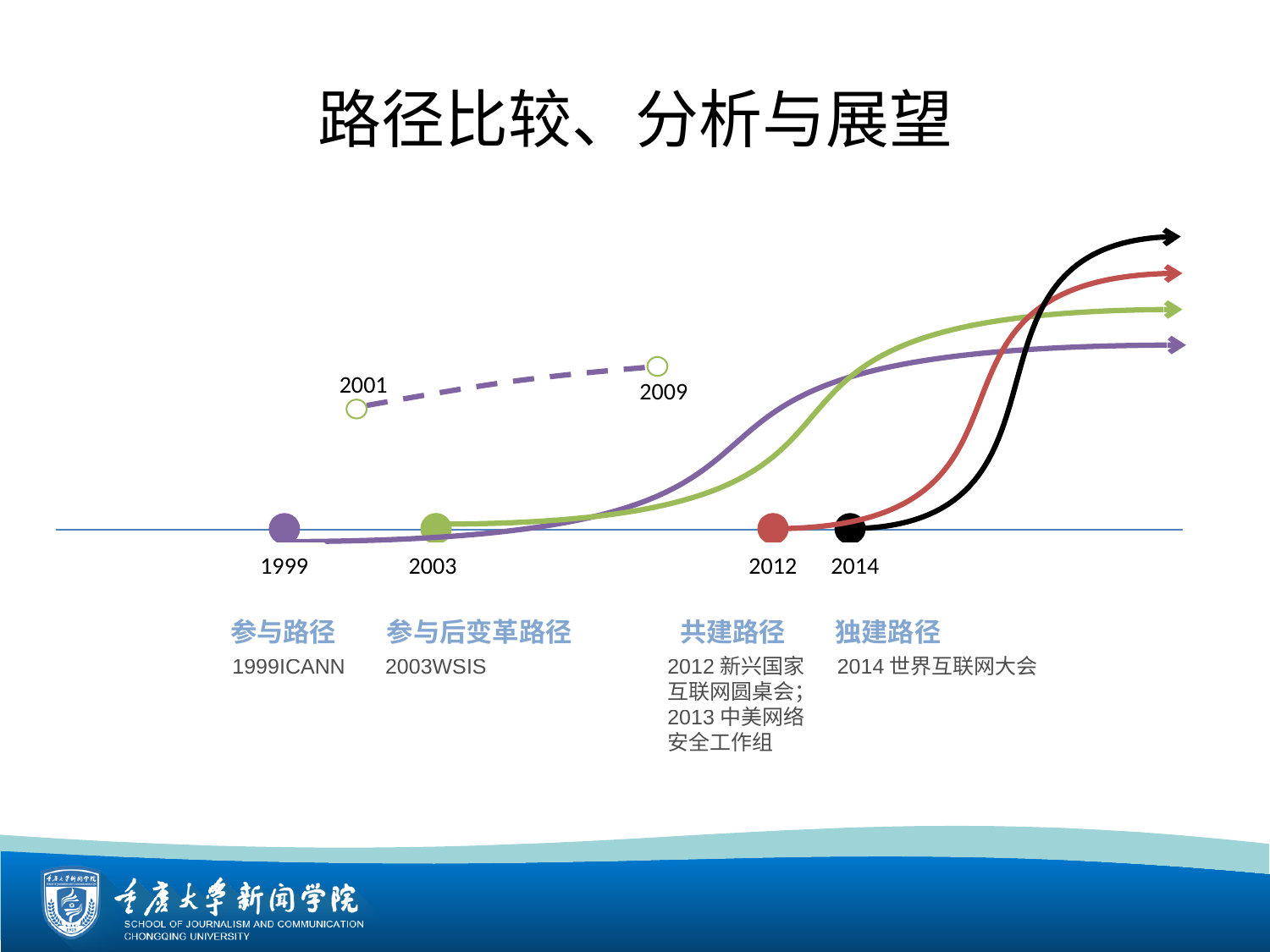

# 路径比较、分析与展望

2001

2009

1999
2003
2012
2014
参与路径
1999ICANN
参与后变革路径
2003WSIS
共建路径
2012新兴国家互联网圆桌会；2013中美网络安全工作组
独建路径
2014世界互联网大会